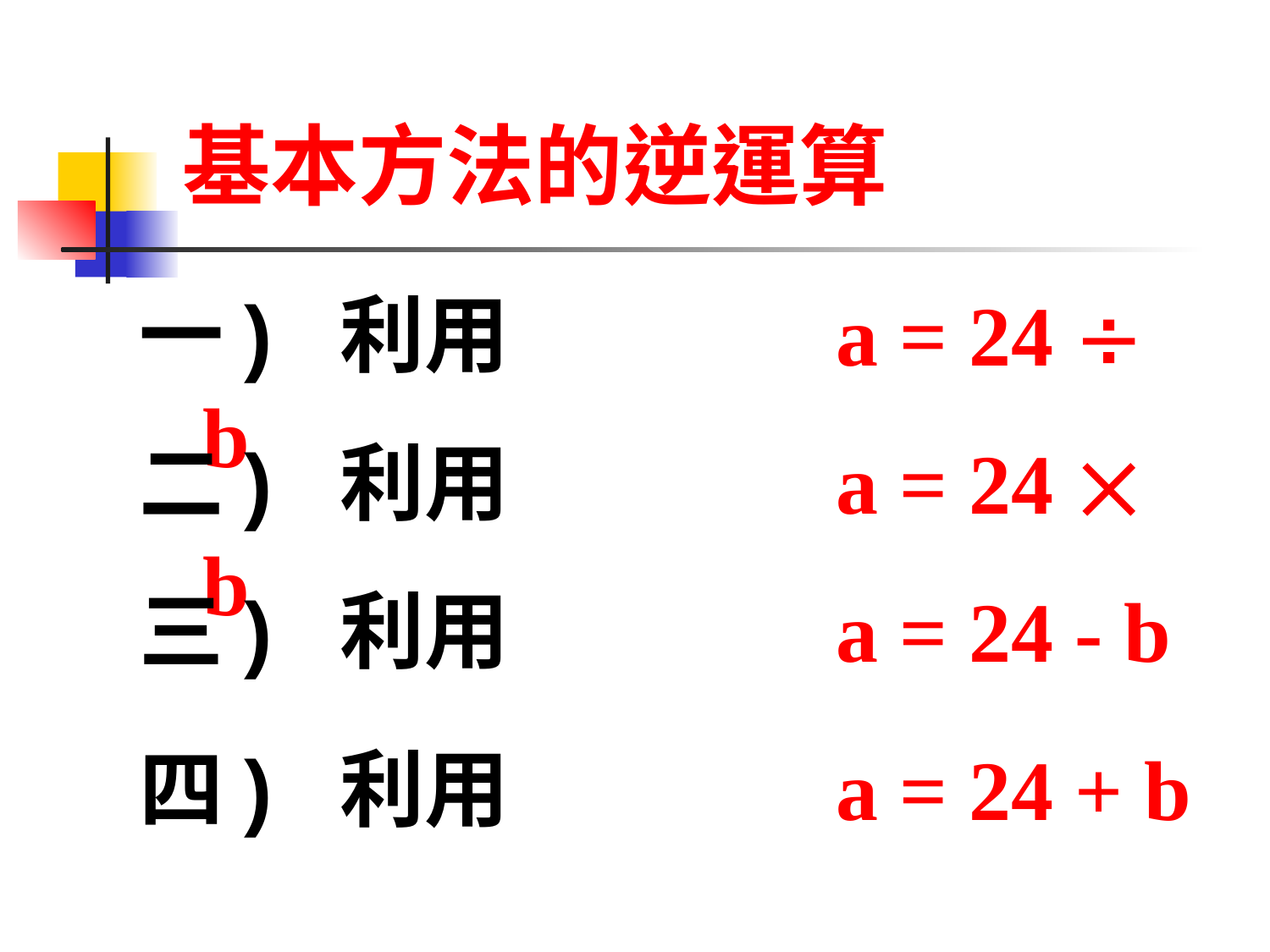

基本方法的逆運算
一)  利用乘法   即     a = 24 ÷ b
二)  利用除法   即     a = 24 × b
三)  利用加法   即     a = 24 - b
四)  利用減法   即     a = 24 + b